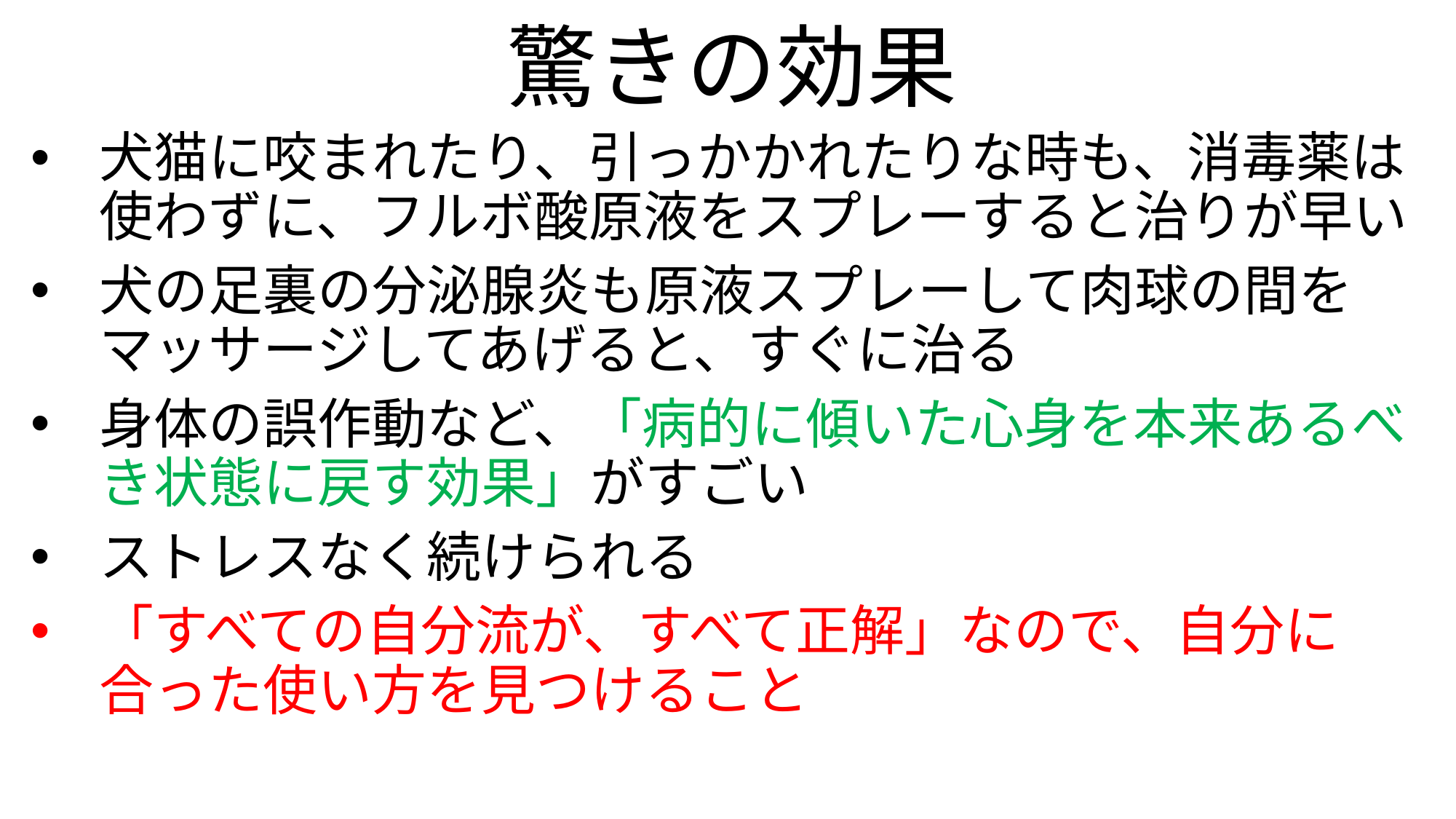

# 驚きの効果
犬猫に咬まれたり、引っかかれたりな時も、消毒薬は使わずに、フルボ酸原液をスプレーすると治りが早い
犬の足裏の分泌腺炎も原液スプレーして肉球の間をマッサージしてあげると、すぐに治る
身体の誤作動など、「病的に傾いた心身を本来あるべき状態に戻す効果」がすごい
ストレスなく続けられる
「すべての自分流が、すべて正解」なので、自分に合った使い方を見つけること